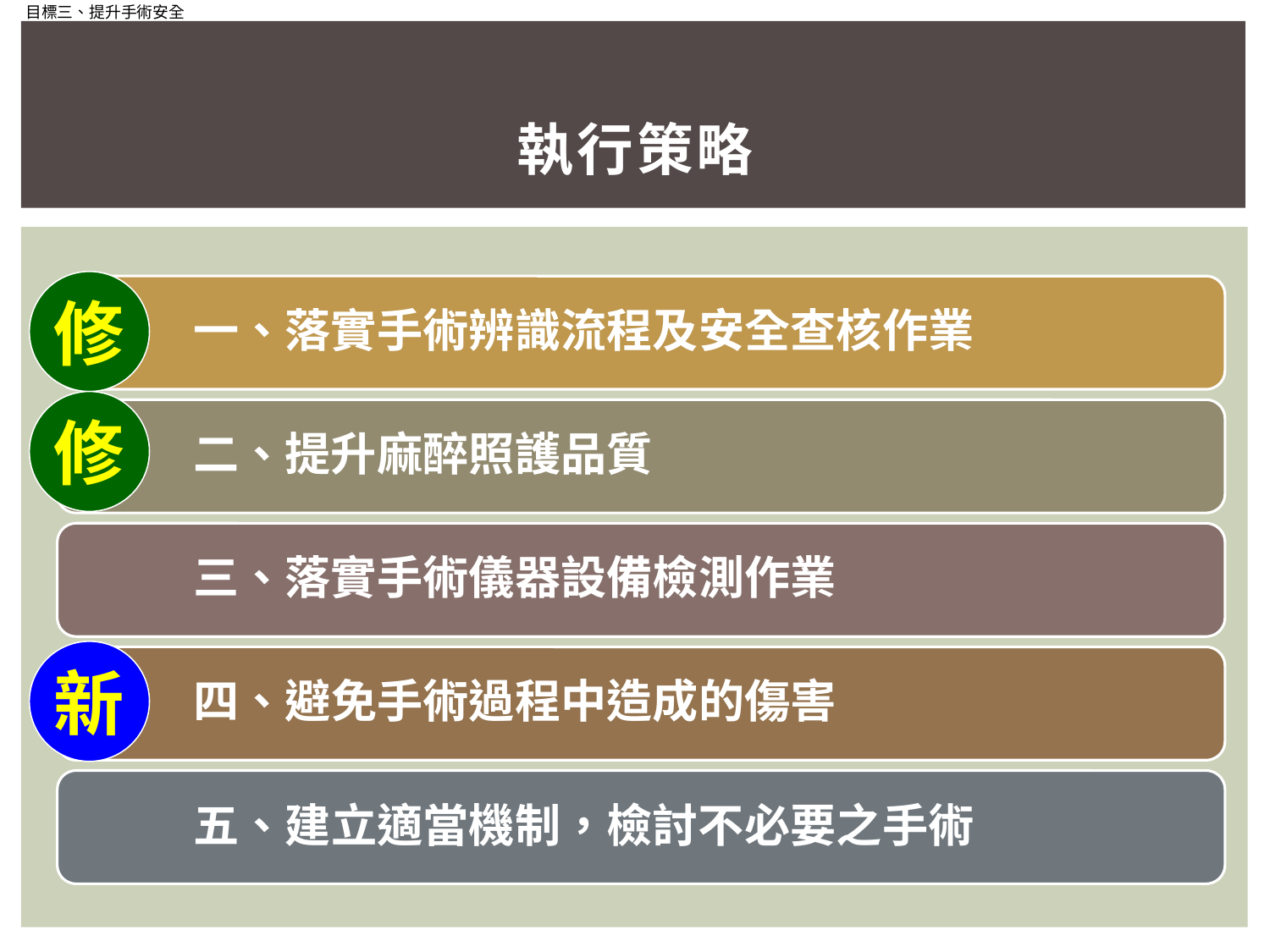

# 執行策略
修
一、落實手術辨識流程及安全查核作業
二、提升麻醉照護品質
三、落實手術儀器設備檢測作業
四、避免手術過程中造成的傷害
五、建立適當機制，檢討不必要之手術
修
新